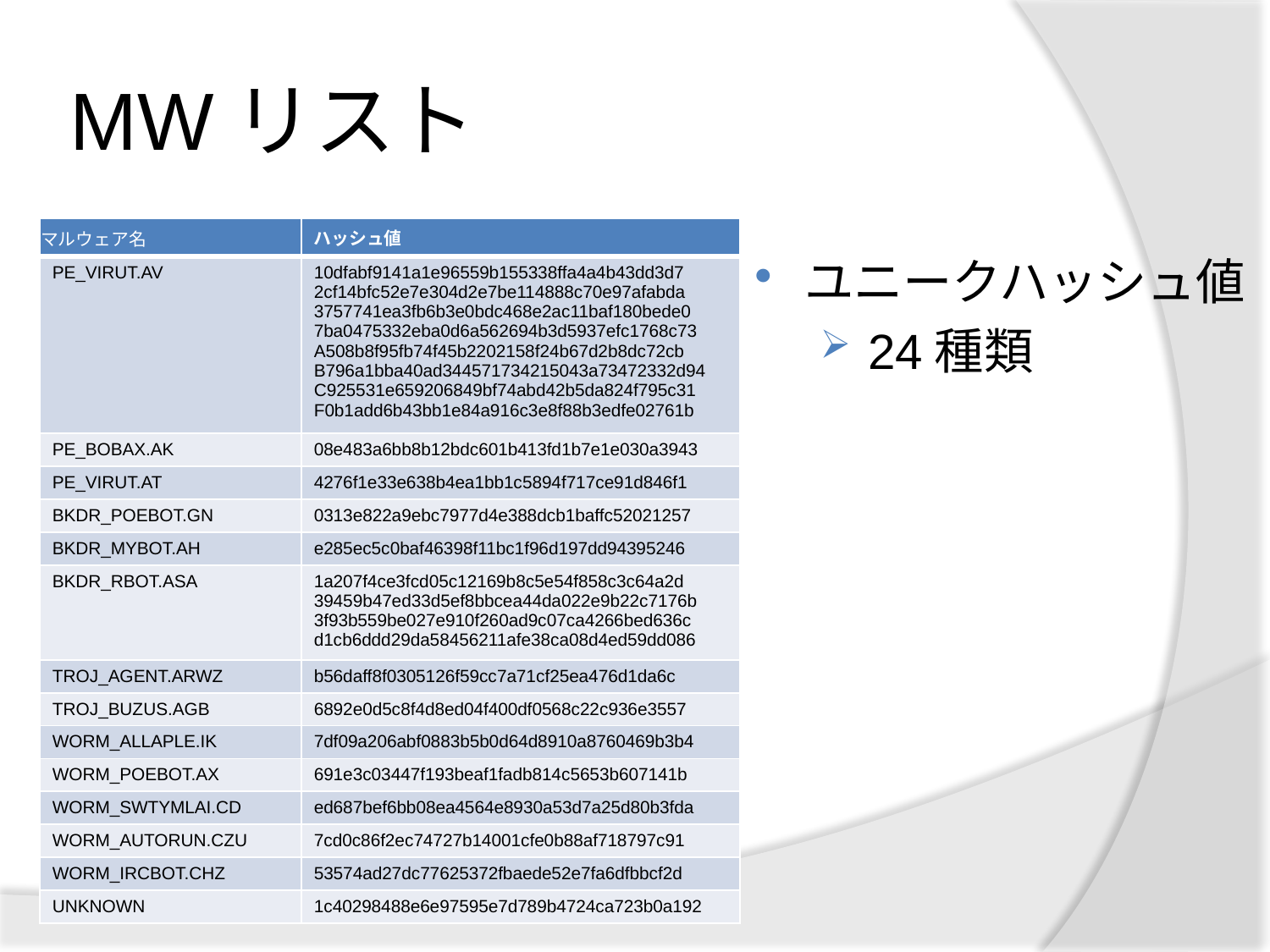

# MWリスト
| マルウェア名 | ハッシュ値 |
| --- | --- |
| PE\_VIRUT.AV | 10dfabf9141a1e96559b155338ffa4a4b43dd3d7 2cf14bfc52e7e304d2e7be114888c70e97afabda 3757741ea3fb6b3e0bdc468e2ac11baf180bede0 7ba0475332eba0d6a562694b3d5937efc1768c73 A508b8f95fb74f45b2202158f24b67d2b8dc72cb B796a1bba40ad344571734215043a73472332d94 C925531e659206849bf74abd42b5da824f795c31 F0b1add6b43bb1e84a916c3e8f88b3edfe02761b |
| PE\_BOBAX.AK | 08e483a6bb8b12bdc601b413fd1b7e1e030a3943 |
| PE\_VIRUT.AT | 4276f1e33e638b4ea1bb1c5894f717ce91d846f1 |
| BKDR\_POEBOT.GN | 0313e822a9ebc7977d4e388dcb1baffc52021257 |
| BKDR\_MYBOT.AH | e285ec5c0baf46398f11bc1f96d197dd94395246 |
| BKDR\_RBOT.ASA | 1a207f4ce3fcd05c12169b8c5e54f858c3c64a2d 39459b47ed33d5ef8bbcea44da022e9b22c7176b 3f93b559be027e910f260ad9c07ca4266bed636c d1cb6ddd29da58456211afe38ca08d4ed59dd086 |
| TROJ\_AGENT.ARWZ | b56daff8f0305126f59cc7a71cf25ea476d1da6c |
| TROJ\_BUZUS.AGB | 6892e0d5c8f4d8ed04f400df0568c22c936e3557 |
| WORM\_ALLAPLE.IK | 7df09a206abf0883b5b0d64d8910a8760469b3b4 |
| WORM\_POEBOT.AX | 691e3c03447f193beaf1fadb814c5653b607141b |
| WORM\_SWTYMLAI.CD | ed687bef6bb08ea4564e8930a53d7a25d80b3fda |
| WORM\_AUTORUN.CZU | 7cd0c86f2ec74727b14001cfe0b88af718797c91 |
| WORM\_IRCBOT.CHZ | 53574ad27dc77625372fbaede52e7fa6dfbbcf2d |
| UNKNOWN | 1c40298488e6e97595e7d789b4724ca723b0a192 |
ユニークハッシュ値
24種類